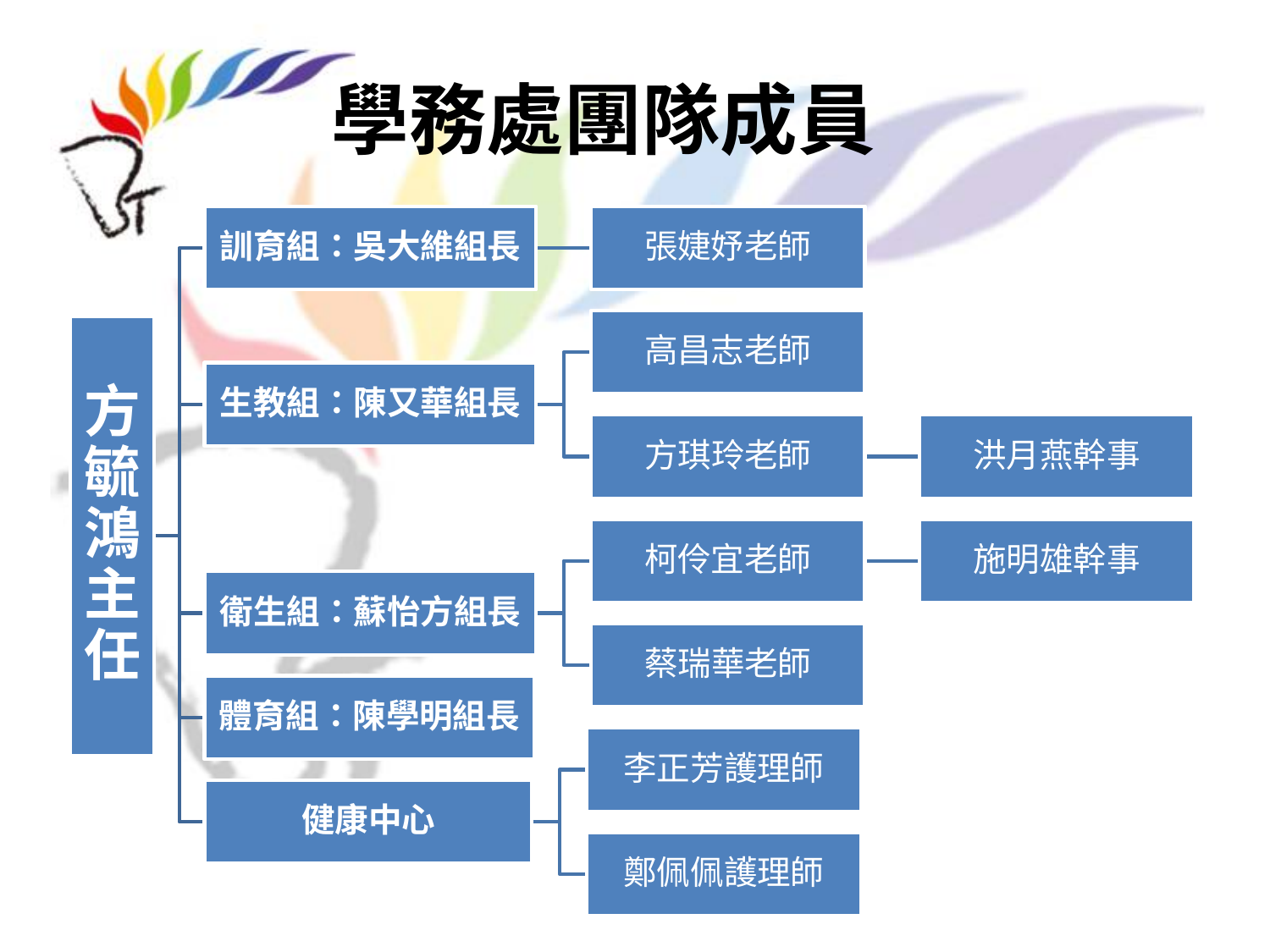

# 學務處團隊成員

方毓鴻主任
訓育組：吳大維組長
張婕妤老師
生教組：陳又華組長
高昌志老師
方琪玲老師
洪月燕幹事
衛生組：蘇怡方組長
柯伶宜老師
施明雄幹事
蔡瑞華老師
體育組：陳學明組長
健康中心
李正芳護理師
鄭佩佩護理師